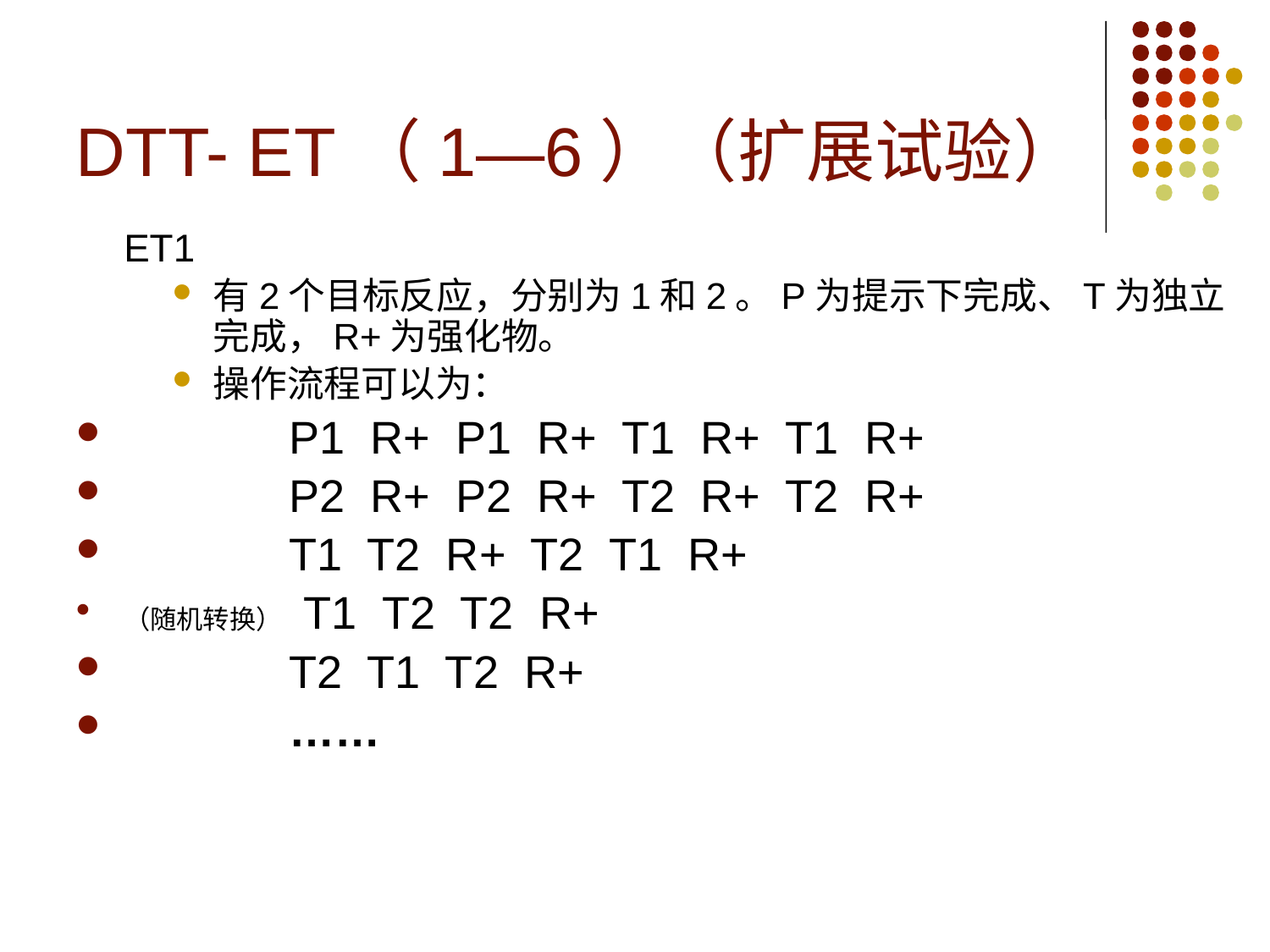

# DTT- ET（1—6）（扩展试验）
ET1
有2个目标反应，分别为1和2。P为提示下完成、T为独立完成，R+为强化物。
操作流程可以为：
             P1  R+  P1  R+  T1  R+  T1  R+
             P2  R+  P2  R+  T2  R+  T2  R+
             T1  T2  R+  T2  T1  R+
（随机转换） T1  T2  T2  R+
             T2  T1  T2  R+
             ……